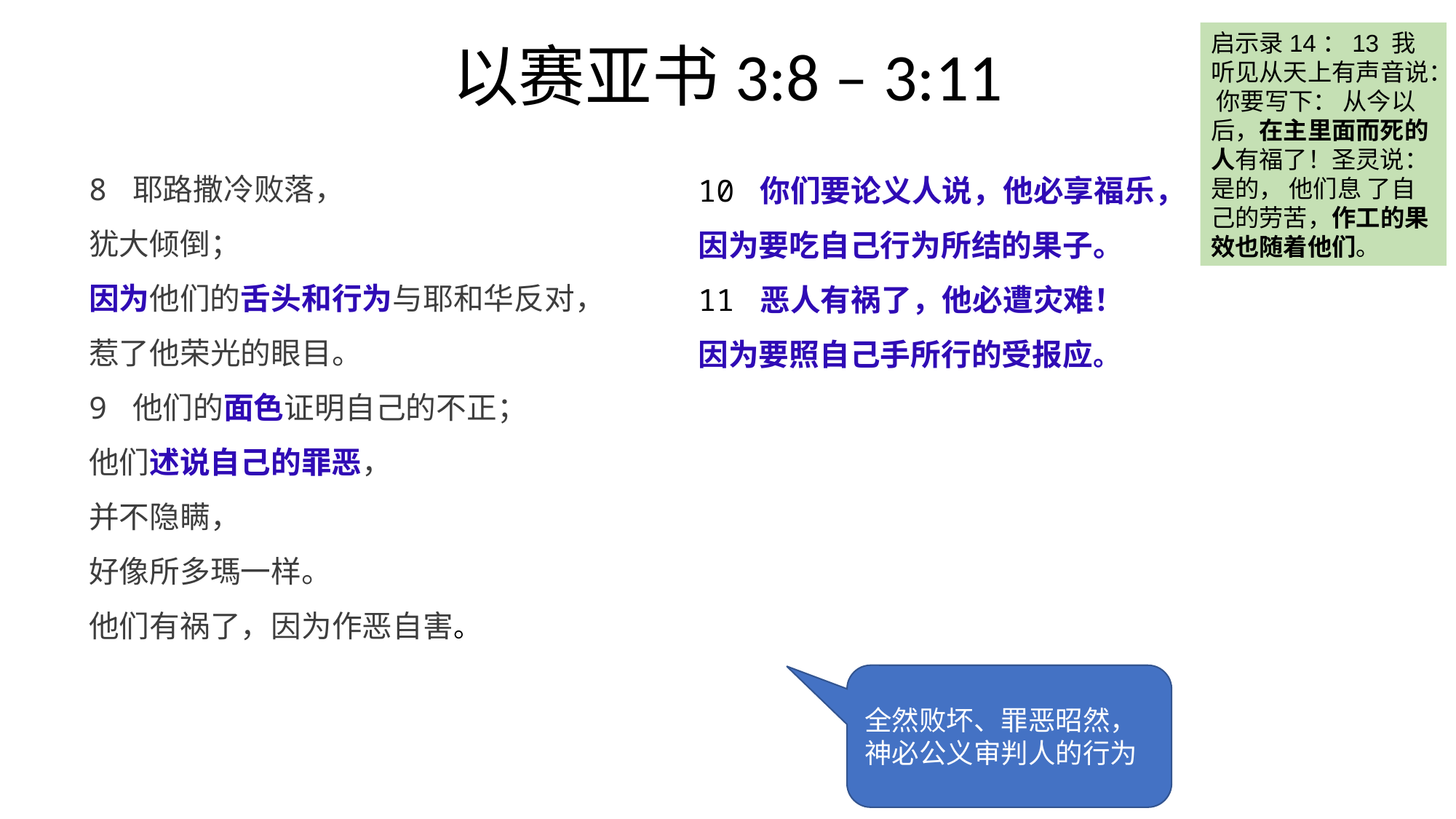

# 以赛亚书3:8 – 3:11
启示录14：13 我听见从天上有声音说： 你要写下： 从今以后，在主里面而死的人有福了！圣灵说： 是的， 他们息 了自己的劳苦，作工的果效也随着他们。
8 耶路撒冷败落，
犹大倾倒；
因为他们的舌头和行为与耶和华反对，
惹了他荣光的眼目。
9 他们的面色证明自己的不正；
他们述说自己的罪恶，
并不隐瞒，
好像所多瑪一样。
他们有祸了，因为作恶自害。
10 你们要论义人说，他必享福乐，
因为要吃自己行为所结的果子。
11 恶人有祸了，他必遭灾难！
因为要照自己手所行的受报应。

全然败坏、罪恶昭然，神必公义审判人的行为